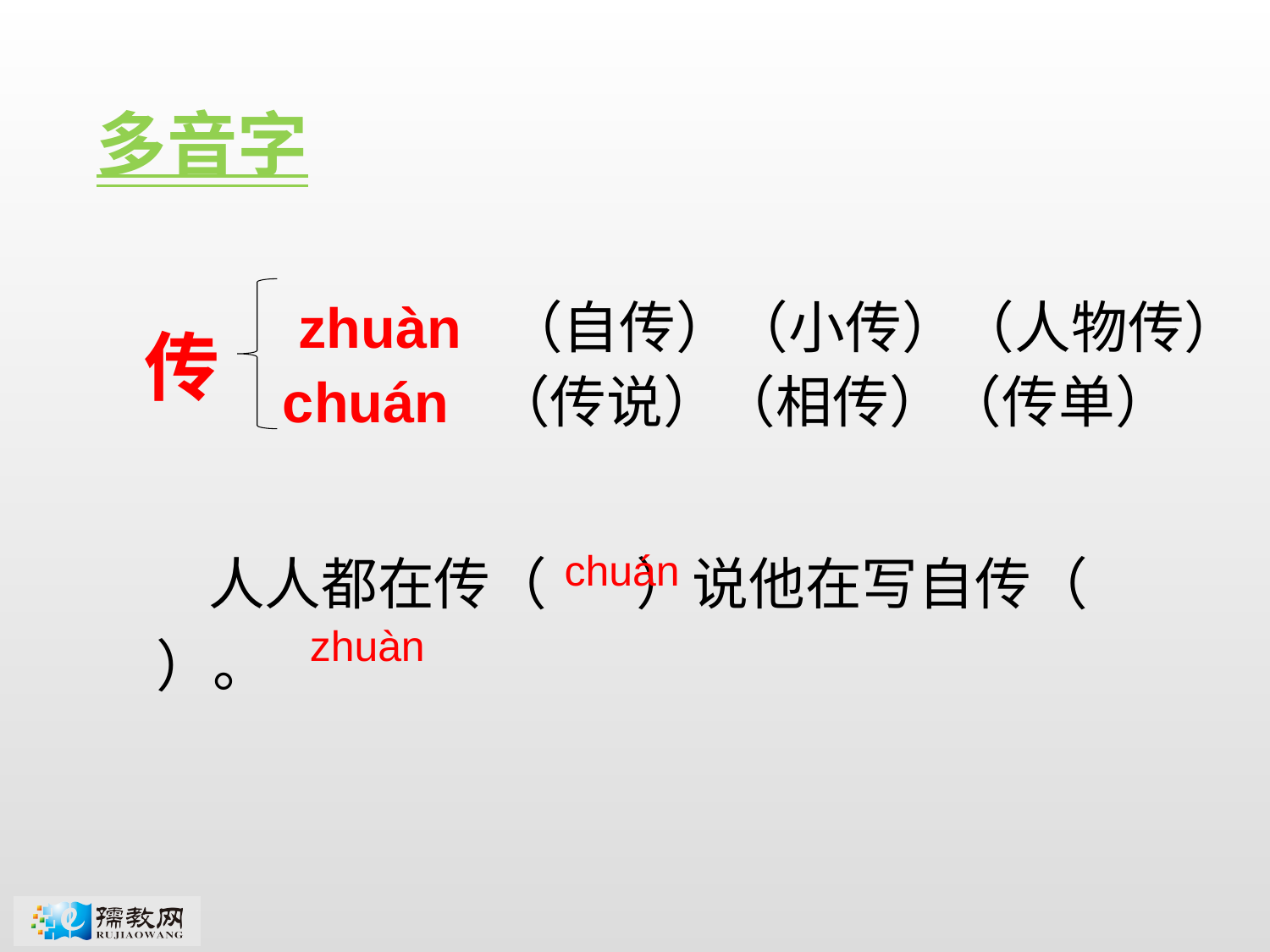

多音字

   zhuàn  （自传）（小传）（人物传）
  chuán  （传说）（相传）（传单）
传
    人人都在传（       ）说他在写自传（       ）。
chuán
zhuàn